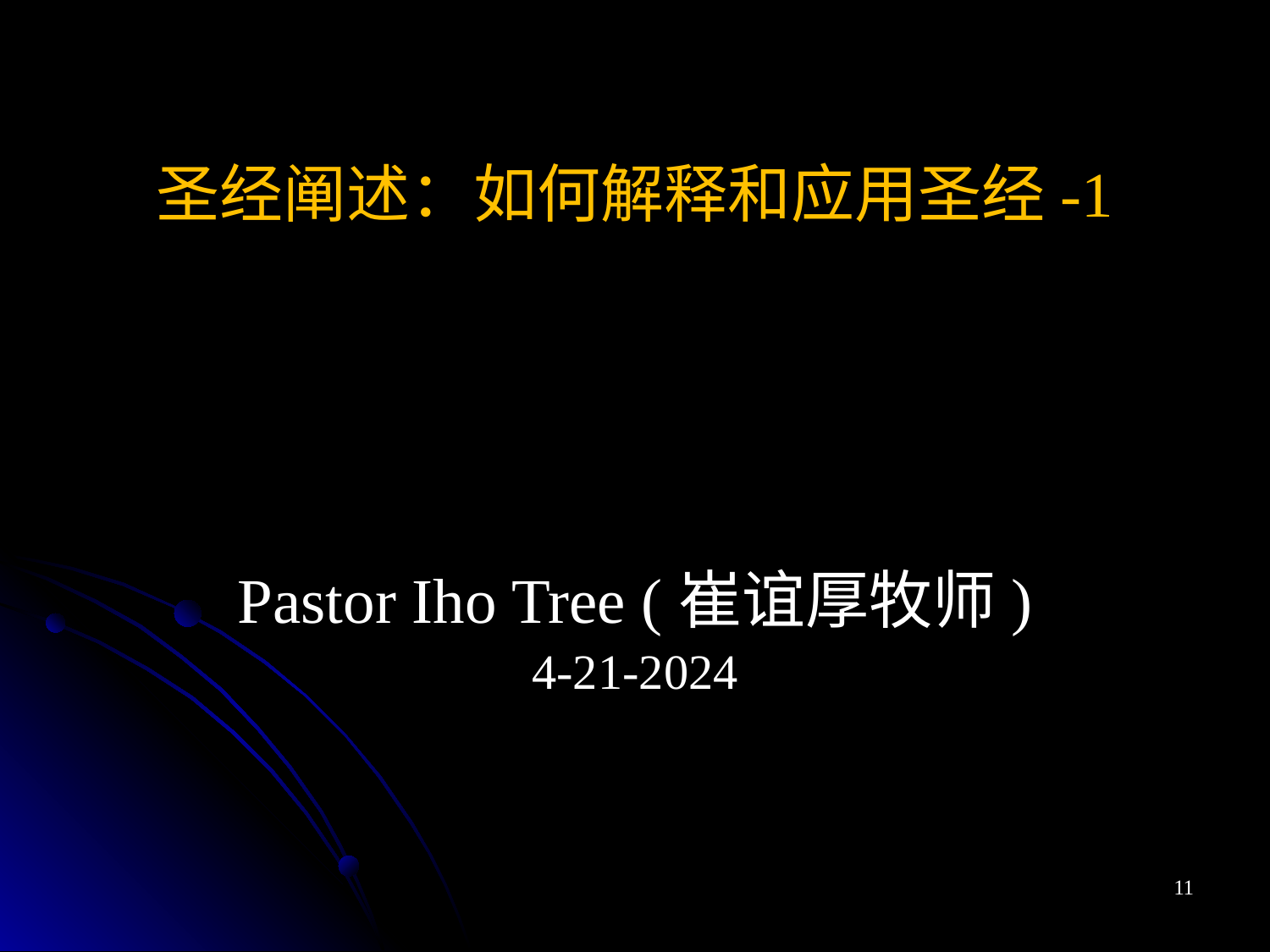

圣经阐述：如何解释和应用圣经-1

Pastor Iho Tree (崔谊厚牧师)
4-21-2024
11